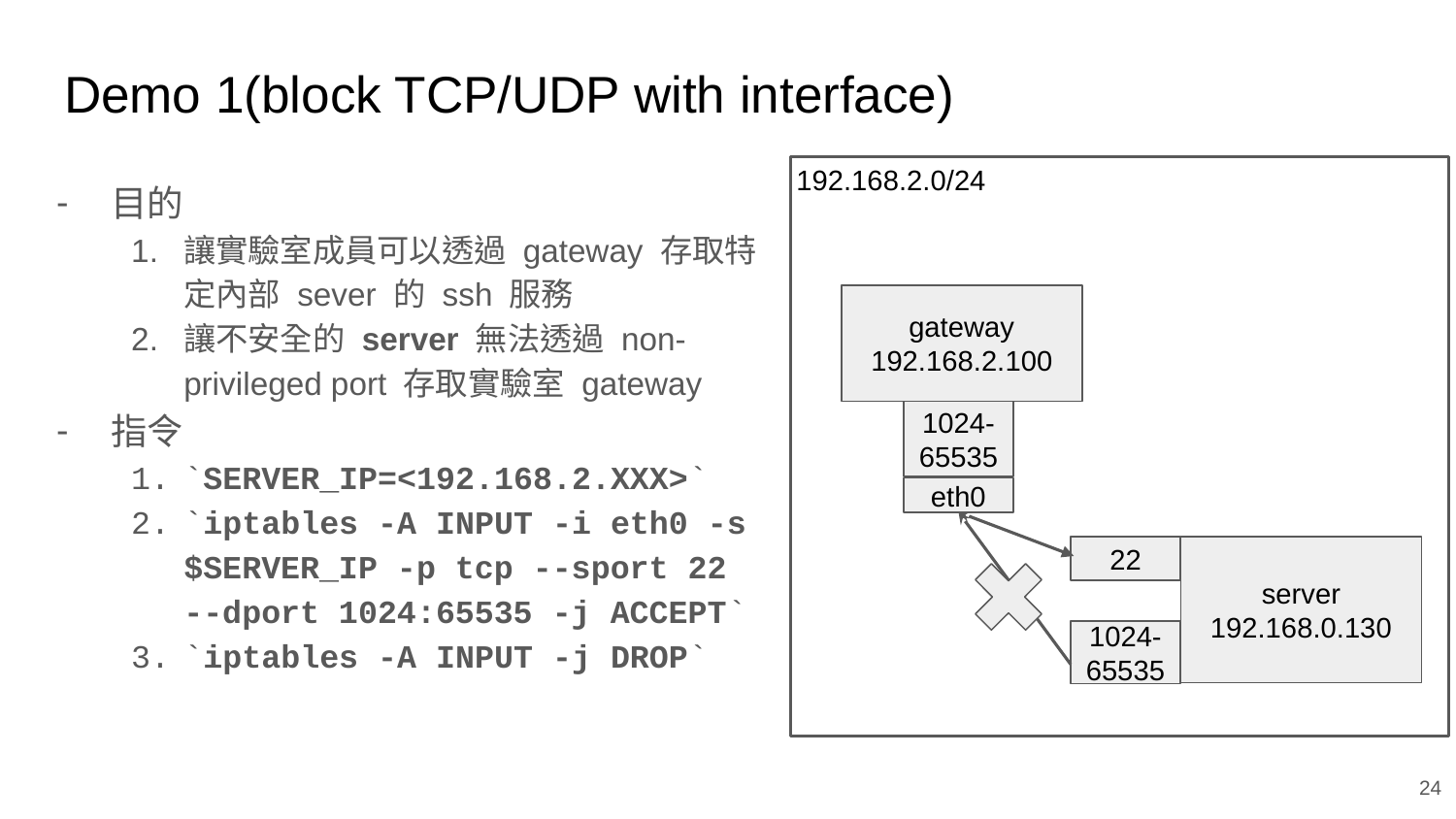

# Demo 1(block TCP/UDP with interface)

192.168.2.0/24
gateway
192.168.2.100
1024-65535
eth0
server
192.168.0.130
22
1024-65535

目的
讓實驗室成員可以透過 gateway 存取特定內部 sever 的 ssh 服務
讓不安全的 server 無法透過 non-privileged port 存取實驗室 gateway
指令
`SERVER_IP=<192.168.2.XXX>`
`iptables -A INPUT -i eth0 -s $SERVER_IP -p tcp --sport 22 --dport 1024:65535 -j ACCEPT`
`iptables -A INPUT -j DROP`
24